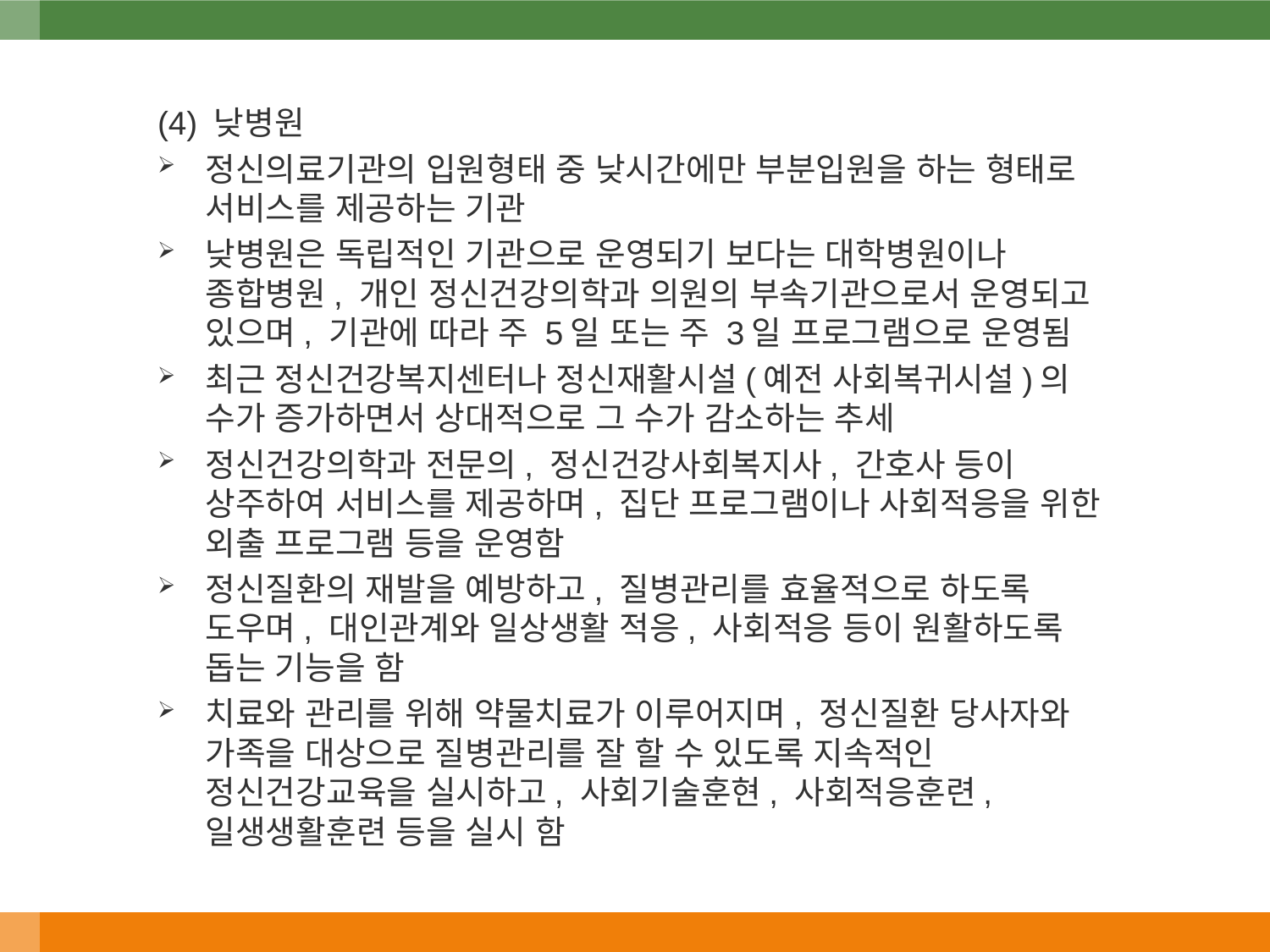

(4) 낮병원
정신의료기관의 입원형태 중 낮시간에만 부분입원을 하는 형태로 서비스를 제공하는 기관
낮병원은 독립적인 기관으로 운영되기 보다는 대학병원이나 종합병원, 개인 정신건강의학과 의원의 부속기관으로서 운영되고 있으며, 기관에 따라 주 5일 또는 주 3일 프로그램으로 운영됨
최근 정신건강복지센터나 정신재활시설(예전 사회복귀시설)의 수가 증가하면서 상대적으로 그 수가 감소하는 추세
정신건강의학과 전문의, 정신건강사회복지사, 간호사 등이 상주하여 서비스를 제공하며, 집단 프로그램이나 사회적응을 위한 외출 프로그램 등을 운영함
정신질환의 재발을 예방하고, 질병관리를 효율적으로 하도록 도우며, 대인관계와 일상생활 적응, 사회적응 등이 원활하도록 돕는 기능을 함
치료와 관리를 위해 약물치료가 이루어지며, 정신질환 당사자와 가족을 대상으로 질병관리를 잘 할 수 있도록 지속적인 정신건강교육을 실시하고, 사회기술훈현, 사회적응훈련, 일생생활훈련 등을 실시 함